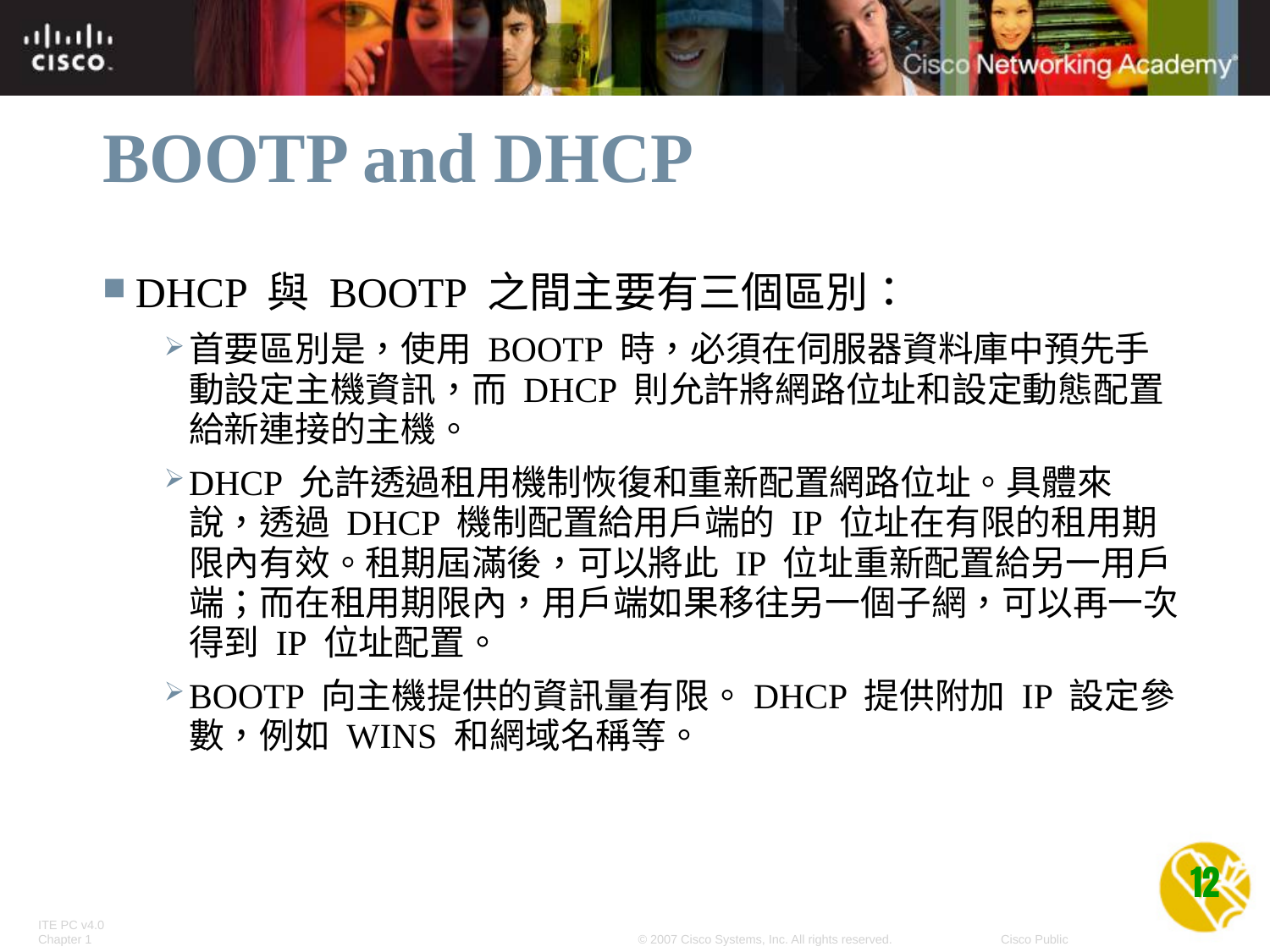

# BOOTP and DHCP
DHCP 與 BOOTP 之間主要有三個區別：
首要區別是，使用 BOOTP 時，必須在伺服器資料庫中預先手動設定主機資訊，而 DHCP 則允許將網路位址和設定動態配置給新連接的主機。
DHCP 允許透過租用機制恢復和重新配置網路位址。具體來說，透過 DHCP 機制配置給用戶端的 IP 位址在有限的租用期限內有效。租期屆滿後，可以將此 IP 位址重新配置給另一用戶端；而在租用期限內，用戶端如果移往另一個子網，可以再一次得到 IP 位址配置。
BOOTP 向主機提供的資訊量有限。DHCP 提供附加 IP 設定參數，例如 WINS 和網域名稱等。